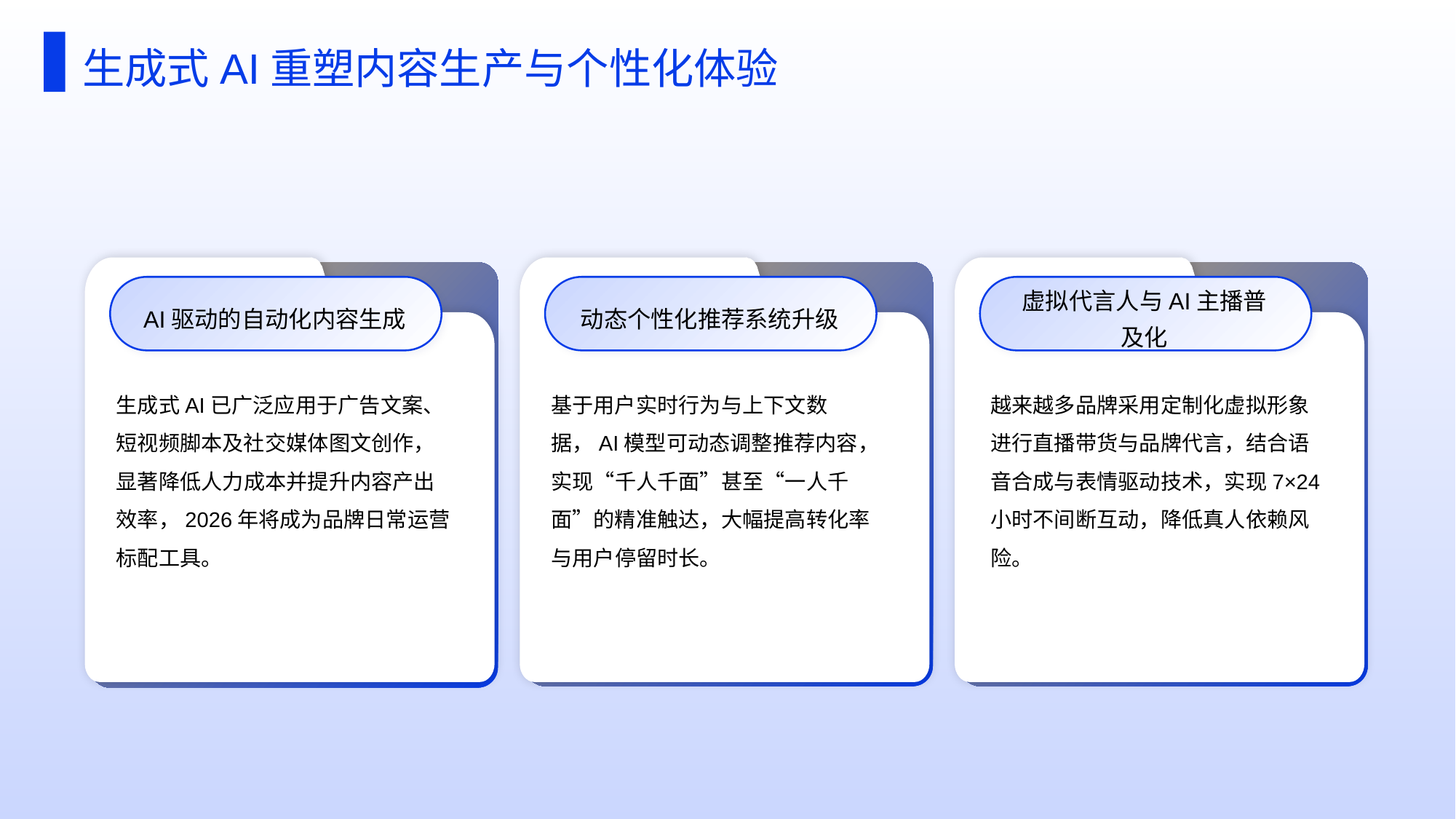

生成式AI重塑内容生产与个性化体验

AI驱动的自动化内容生成
动态个性化推荐系统升级
虚拟代言人与AI主播普及化

生成式AI已广泛应用于广告文案、短视频脚本及社交媒体图文创作，显著降低人力成本并提升内容产出效率，2026年将成为品牌日常运营标配工具。
基于用户实时行为与上下文数据，AI模型可动态调整推荐内容，实现“千人千面”甚至“一人千面”的精准触达，大幅提高转化率与用户停留时长。
越来越多品牌采用定制化虚拟形象进行直播带货与品牌代言，结合语音合成与表情驱动技术，实现7×24小时不间断互动，降低真人依赖风险。